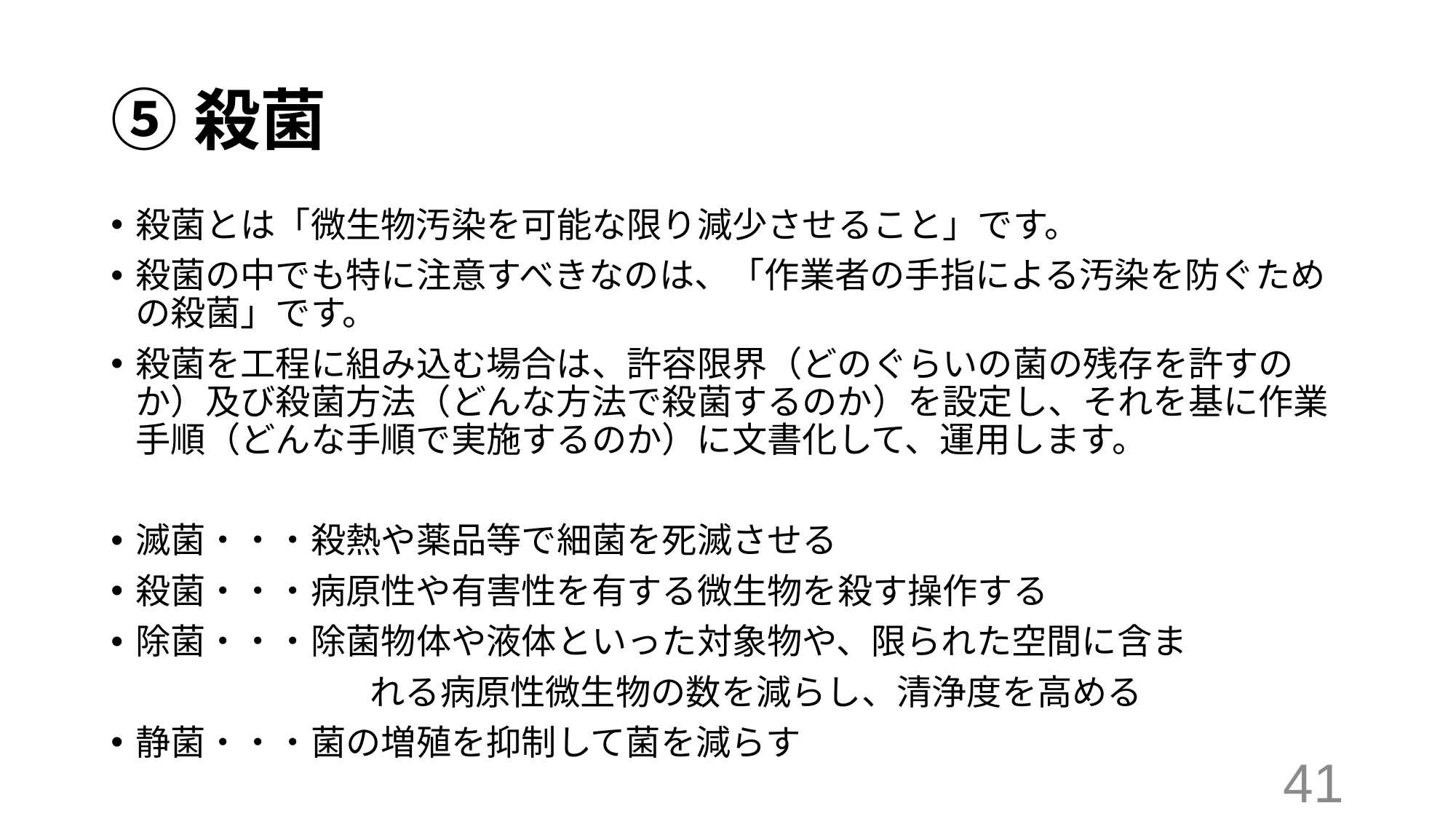

# ⑤殺菌
殺菌とは「微生物汚染を可能な限り減少させること」です。
殺菌の中でも特に注意すべきなのは、「作業者の手指による汚染を防ぐための殺菌」です。
殺菌を工程に組み込む場合は、許容限界（どのぐらいの菌の残存を許すのか）及び殺菌方法（どんな方法で殺菌するのか）を設定し、それを基に作業手順（どんな手順で実施するのか）に文書化して、運用します。

滅菌・・・殺熱や薬品等で細菌を死滅させる
殺菌・・・病原性や有害性を有する微生物を殺す操作する
除菌・・・除菌物体や液体といった対象物や、限られた空間に含ま
　　　　　	 　　れる病原性微生物の数を減らし、清浄度を高める
静菌・・・菌の増殖を抑制して菌を減らす

41